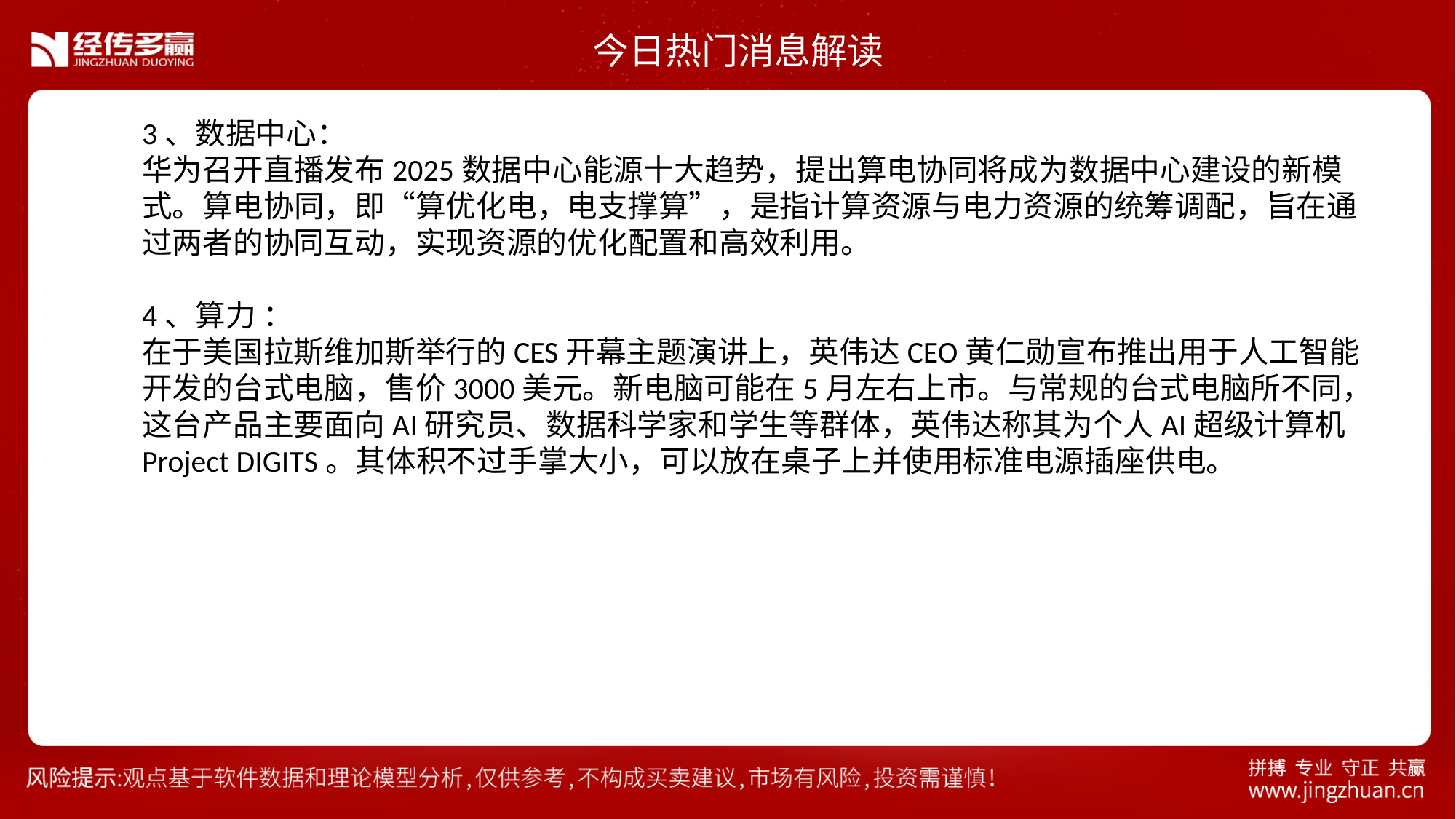

今日热门消息解读
3、数据中心：
华为召开直播发布2025数据中心能源十大趋势，提出算电协同将成为数据中心建设的新模式。算电协同，即“算优化电，电支撑算”，是指计算资源与电力资源的统筹调配，旨在通过两者的协同互动，实现资源的优化配置和高效利用。

4、算力 ：
在于美国拉斯维加斯举行的CES开幕主题演讲上，英伟达CEO黄仁勋宣布推出用于人工智能开发的台式电脑，售价3000美元。新电脑可能在5月左右上市。与常规的台式电脑所不同，这台产品主要面向AI研究员、数据科学家和学生等群体，英伟达称其为个人AI超级计算机Project DIGITS。其体积不过手掌大小，可以放在桌子上并使用标准电源插座供电。